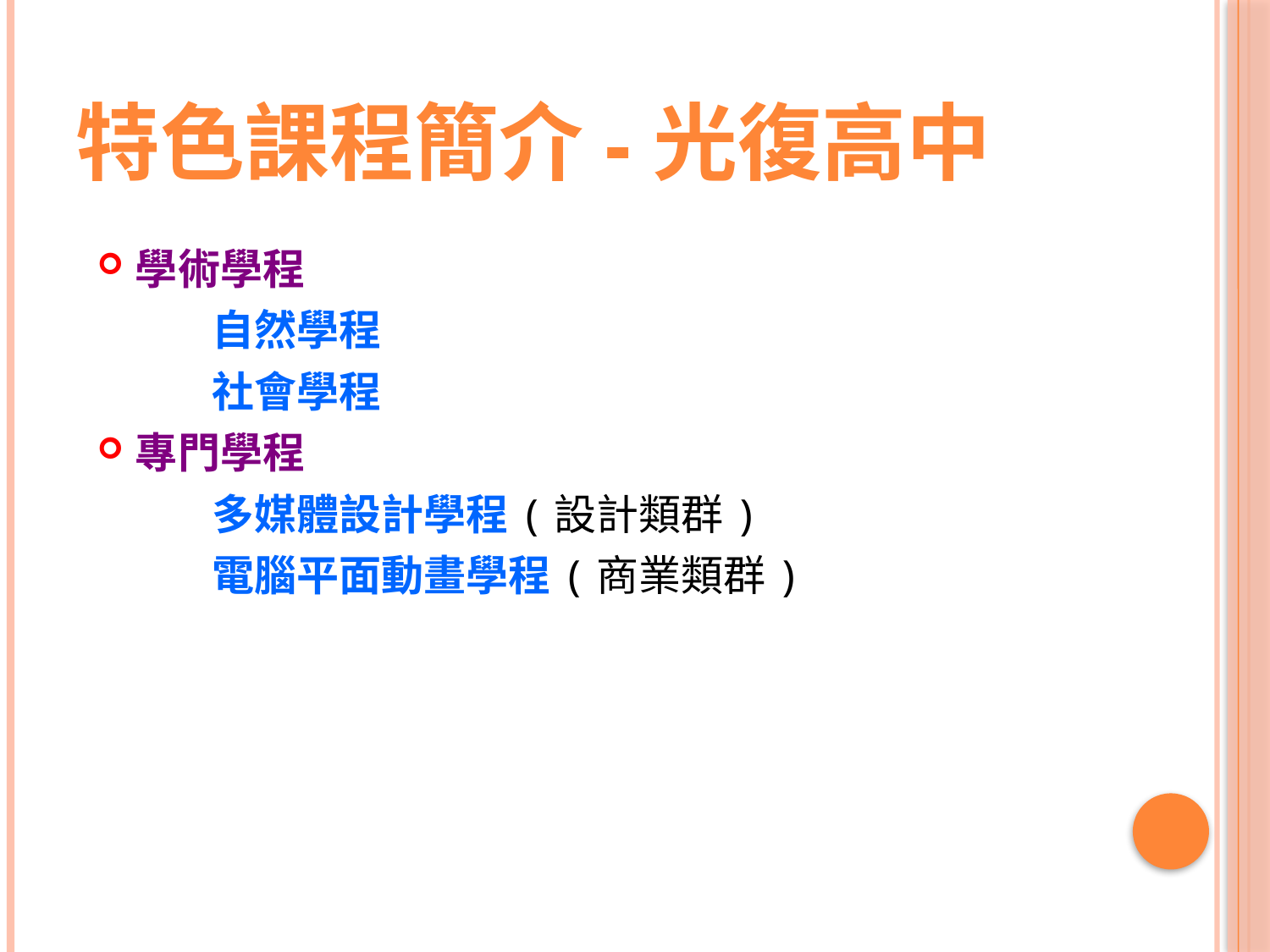

# 特色課程簡介-光復高中
學術學程
           自然學程
           社會學程
專門學程
           多媒體設計學程(設計類群)
           電腦平面動畫學程(商業類群)